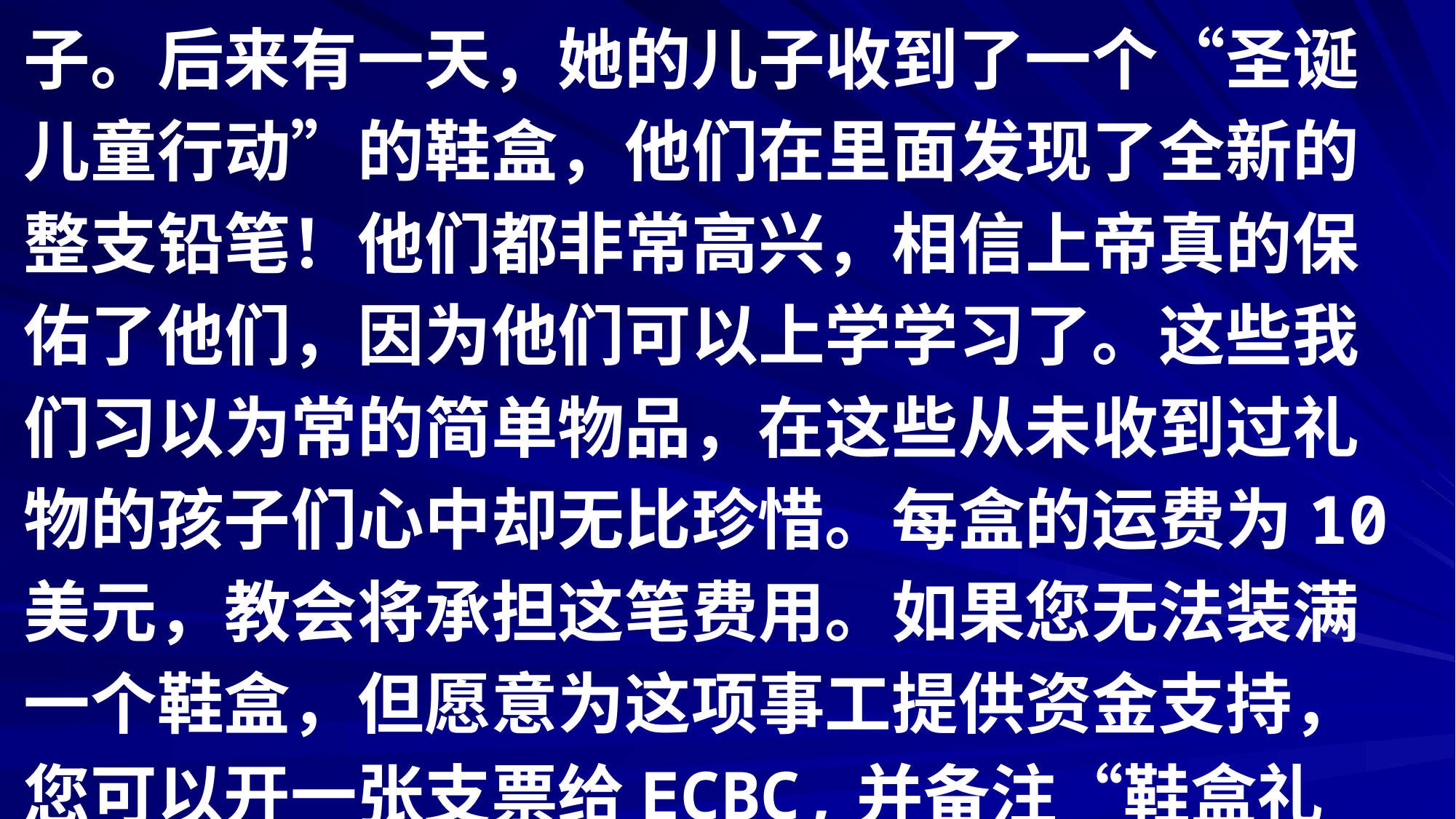

子。后来有一天，她的儿子收到了一个“圣诞儿童行动”的鞋盒，他们在里面发现了全新的整支铅笔！他们都非常高兴，相信上帝真的保佑了他们，因为他们可以上学学习了。这些我们习以为常的简单物品，在这些从未收到过礼物的孩子们心中却无比珍惜。每盒的运费为10美元，教会将承担这笔费用。如果您无法装满一个鞋盒，但愿意为这项事工提供资金支持，您可以开一张支票给ECBC,并备注“鞋盒礼物”。